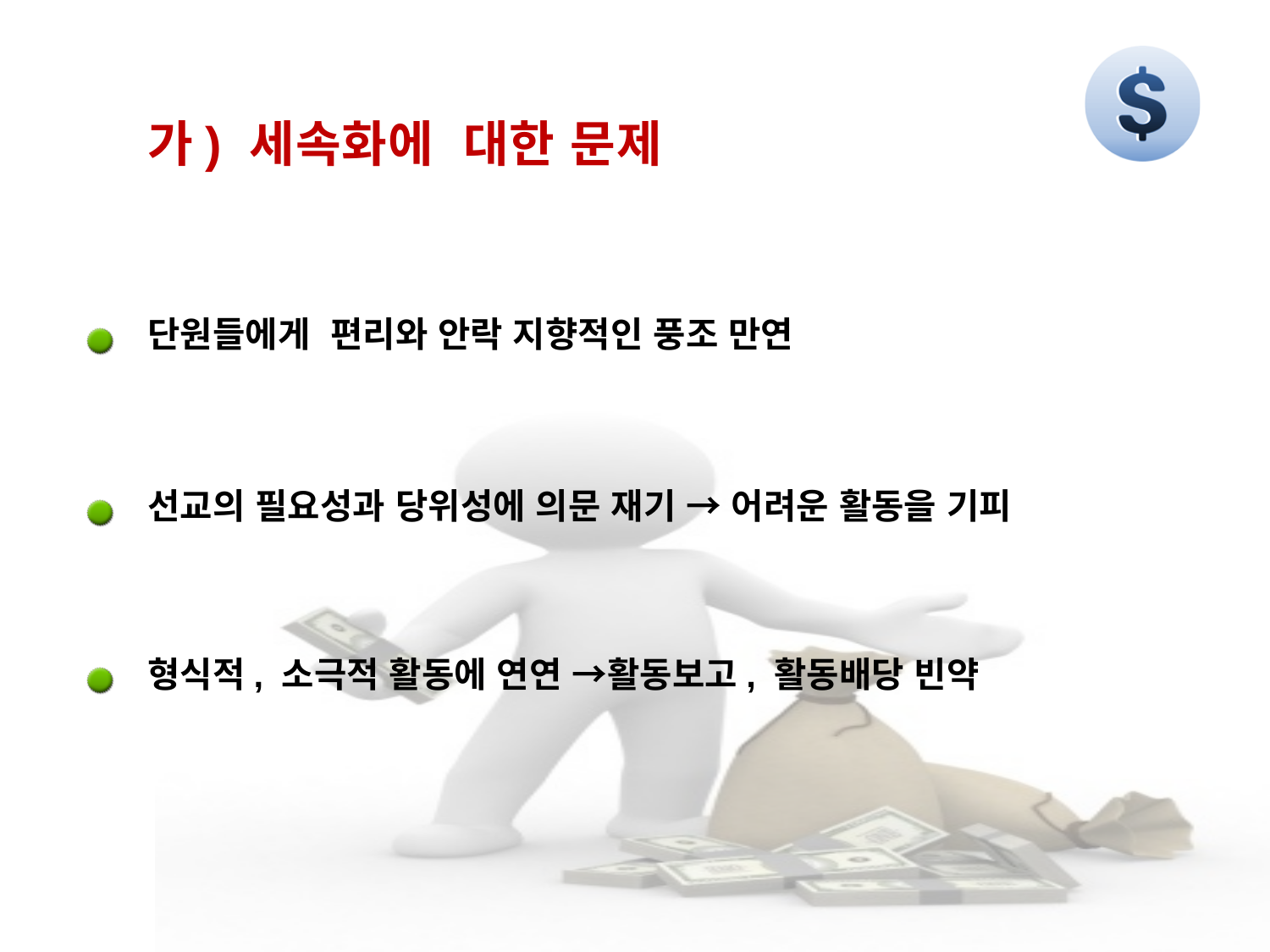

가) 세속화에  대한 문제
단원들에게  편리와 안락 지향적인 풍조 만연

선교의 필요성과 당위성에 의문 재기 → 어려운 활동을 기피

형식적, 소극적 활동에 연연 →활동보고, 활동배당 빈약